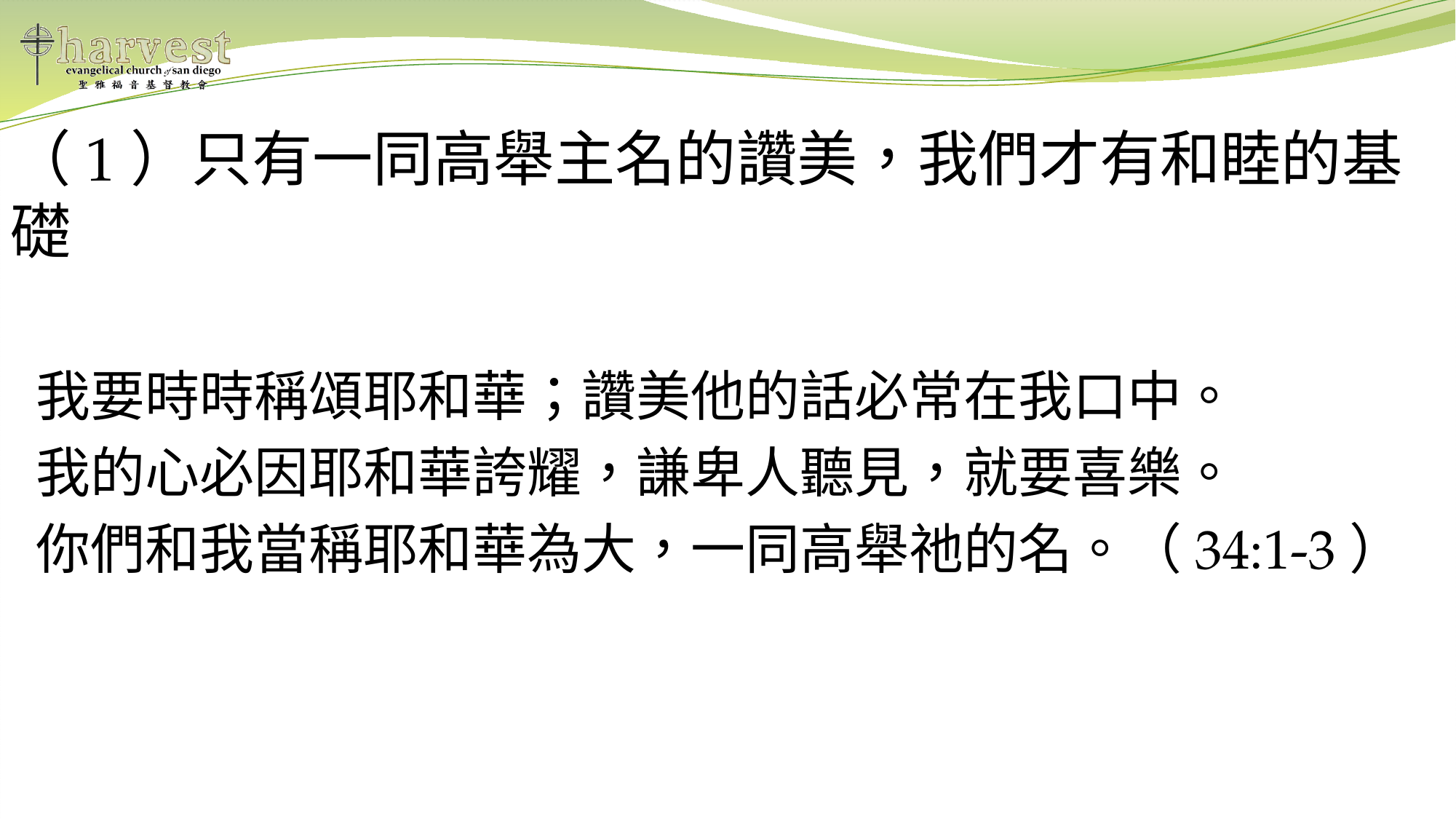

（1）只有一同高舉主名的讚美，我們才有和睦的基礎

 我要時時稱頌耶和華；讚美他的話必常在我口中。
 我的心必因耶和華誇耀，謙卑人聽見，就要喜樂。
 你們和我當稱耶和華為大，一同高舉祂的名。（34:1-3）

#